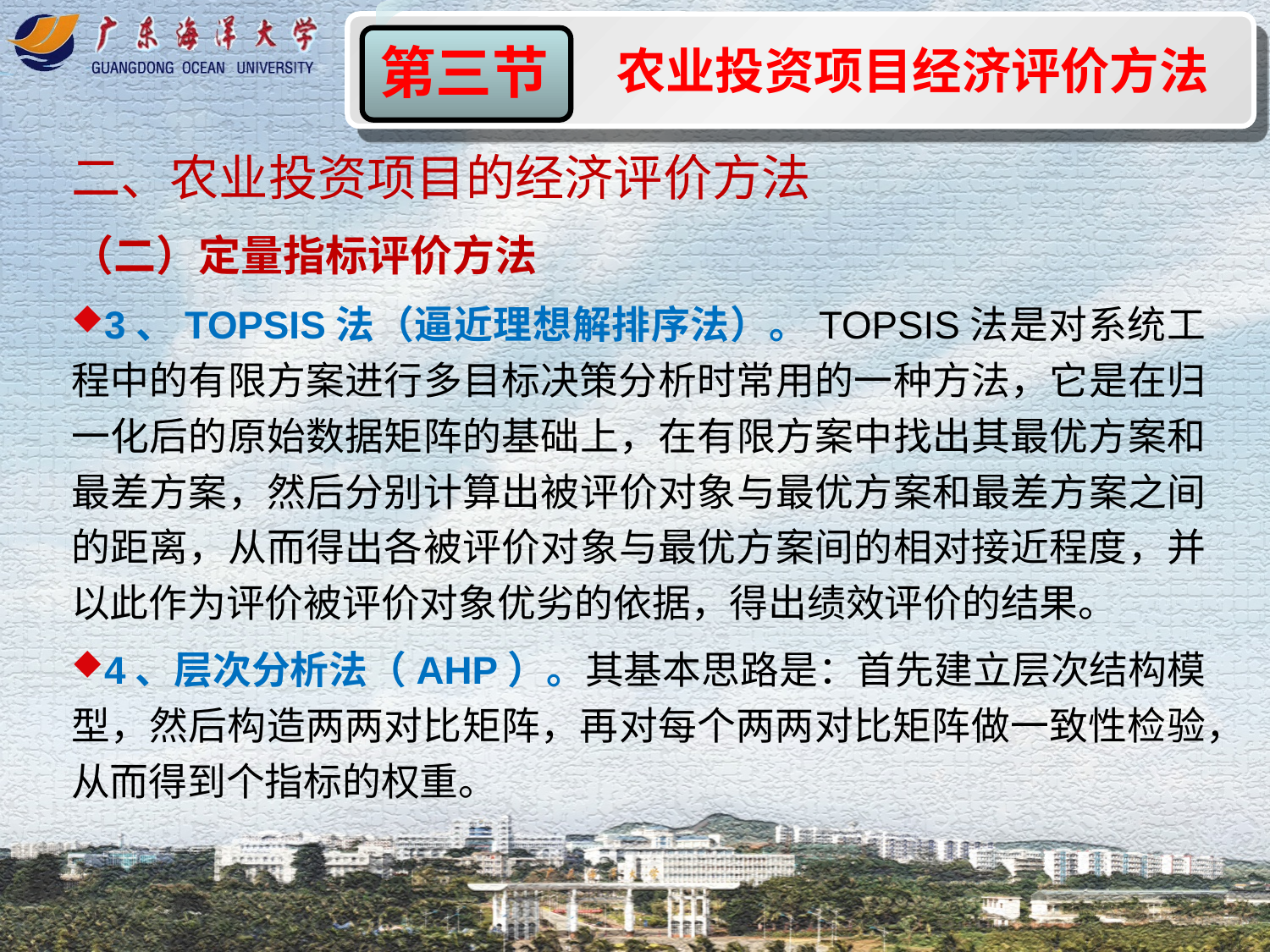

农业投资项目经济评价方法

第三节
二、农业投资项目的经济评价方法
（二）定量指标评价方法
3、TOPSIS法（逼近理想解排序法）。TOPSIS法是对系统工程中的有限方案进行多目标决策分析时常用的一种方法，它是在归一化后的原始数据矩阵的基础上，在有限方案中找出其最优方案和最差方案，然后分别计算出被评价对象与最优方案和最差方案之间的距离，从而得出各被评价对象与最优方案间的相对接近程度，并以此作为评价被评价对象优劣的依据，得出绩效评价的结果。
4、层次分析法（AHP）。其基本思路是：首先建立层次结构模型，然后构造两两对比矩阵，再对每个两两对比矩阵做一致性检验，从而得到个指标的权重。